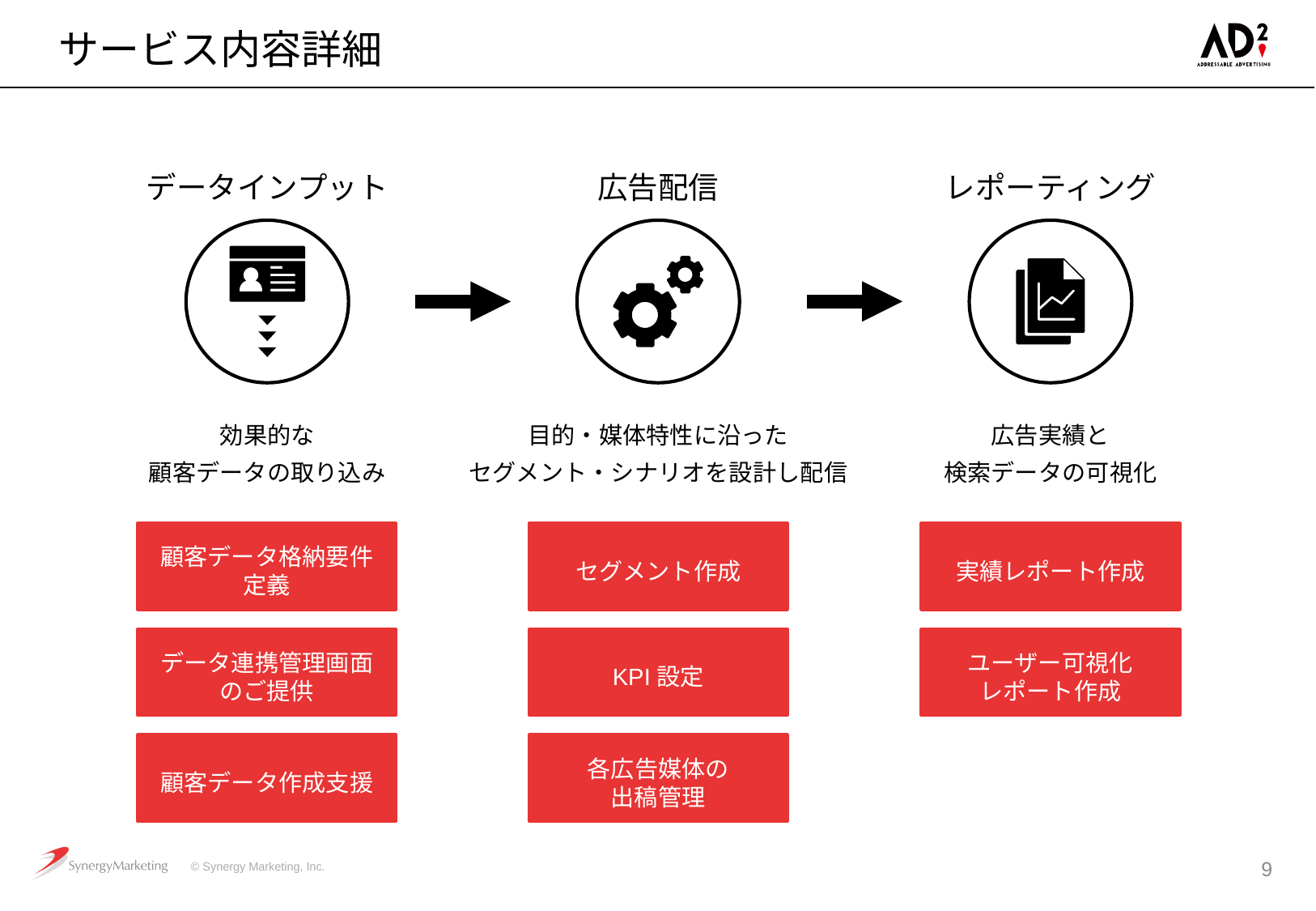

# サービス内容詳細
データインプット
広告配信
レポーティング

効果的な
顧客データの取り込み
目的・媒体特性に沿った
セグメント・シナリオを設計し配信
広告実績と
検索データの可視化
顧客データ格納要件定義
セグメント作成
実績レポート作成
データ連携管理画面のご提供
KPI設定
ユーザー可視化
レポート作成
顧客データ作成支援
各広告媒体の
出稿管理
9